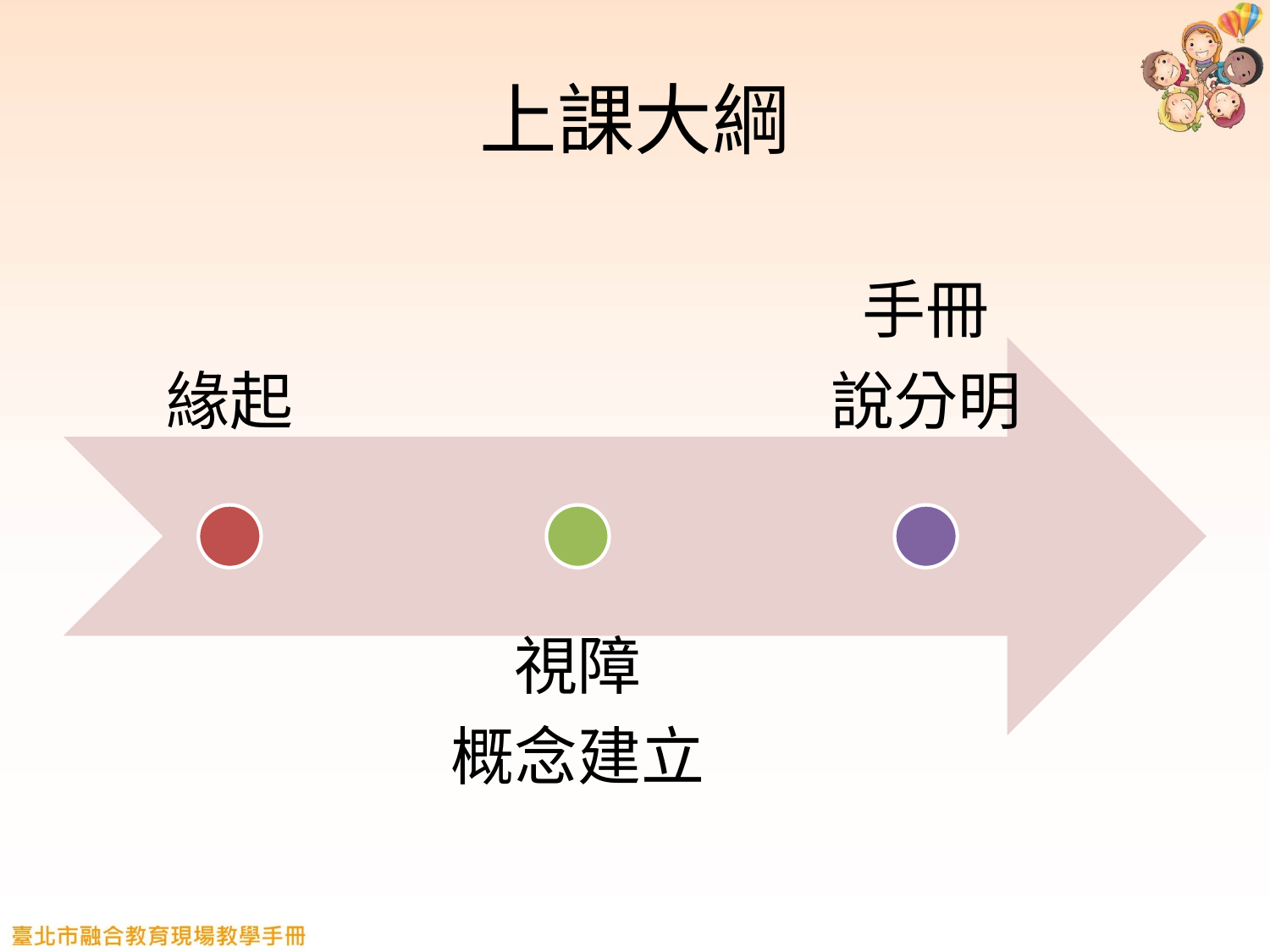

# 上課大綱
緣起
視障
概念建立
手冊
說分明